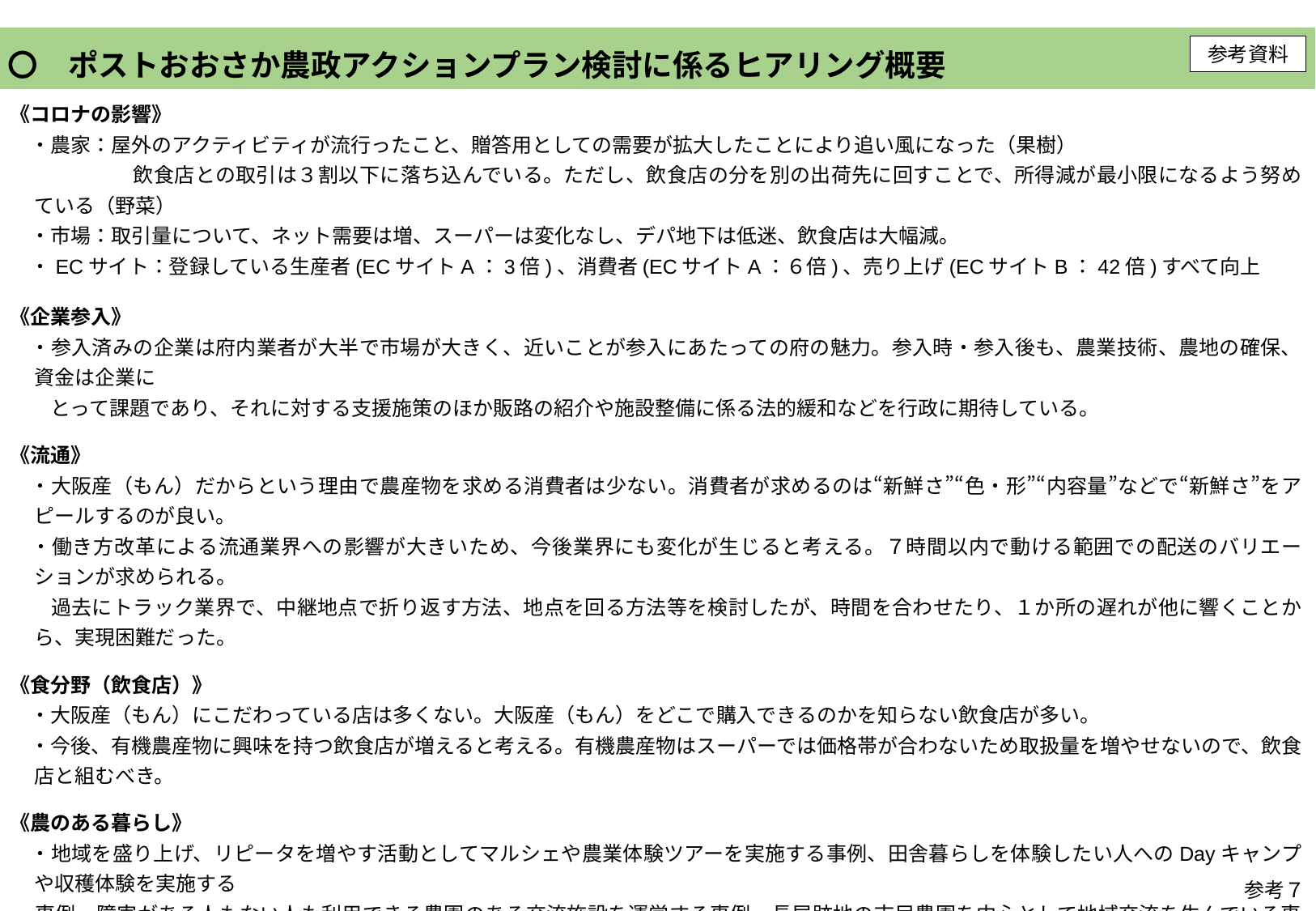

〇　ポストおおさか農政アクションプラン検討に係るヒアリング概要
参考資料
《コロナの影響》
　・農家：屋外のアクティビティが流行ったこと、贈答用としての需要が拡大したことにより追い風になった（果樹）
　　　　　　飲食店との取引は３割以下に落ち込んでいる。ただし、飲食店の分を別の出荷先に回すことで、所得減が最小限になるよう努めている（野菜）
　・市場：取引量について、ネット需要は増、スーパーは変化なし、デパ地下は低迷、飲食店は大幅減。
　・ECサイト：登録している生産者(ECサイトA：3倍)、消費者(ECサイトA：６倍)、売り上げ(ECサイトB：42倍)すべて向上

《企業参入》
　・参入済みの企業は府内業者が大半で市場が大きく、近いことが参入にあたっての府の魅力。参入時・参入後も、農業技術、農地の確保、資金は企業に
　　とって課題であり、それに対する支援施策のほか販路の紹介や施設整備に係る法的緩和などを行政に期待している。

《流通》
　・大阪産（もん）だからという理由で農産物を求める消費者は少ない。消費者が求めるのは“新鮮さ”“色・形”“内容量”などで“新鮮さ”をアピールするのが良い。
　・働き方改革による流通業界への影響が大きいため、今後業界にも変化が生じると考える。７時間以内で動ける範囲での配送のバリエーションが求められる。
　　過去にトラック業界で、中継地点で折り返す方法、地点を回る方法等を検討したが、時間を合わせたり、１か所の遅れが他に響くことから、実現困難だった。

《食分野（飲食店）》
　・大阪産（もん）にこだわっている店は多くない。大阪産（もん）をどこで購入できるのかを知らない飲食店が多い。
　・今後、有機農産物に興味を持つ飲食店が増えると考える。有機農産物はスーパーでは価格帯が合わないため取扱量を増やせないので、飲食店と組むべき。

《農のある暮らし》
　・地域を盛り上げ、リピータを増やす活動としてマルシェや農業体験ツアーを実施する事例、田舎暮らしを体験したい人へのDayキャンプや収穫体験を実施する
　 事例、障害がある人もない人も利用できる農園のある交流施設を運営する事例、長屋跡地の市民農園を中心として地域交流を生んでいる事例が見られる。
　・行政に望まれることは、人を繋ぎ、輪を広げる支援や情報共有による相乗効果を生み出す支援、スタートアップ時の整備支援等。

《農空間づくり》
　・担い手の若返り、営農環境の改善を図るため協議会を設立し、教育機関やまちのパン屋さん等の多様なメンバーで、食育イベントや収穫祭に取り組んでいる。
　・高齢化が進む地域において、ため池改修や有害鳥獣対策などをきっかけに地域課題解決と将来を考える協議会を設立。営農継続が困難な農地を地域住民で
　　管理するためのNPO法人も設立し、南海電鉄やパン製造業者と連携した小麦栽培体験イベントを開催し、都市住民との交流による地域の活性化を進めている。
参考７